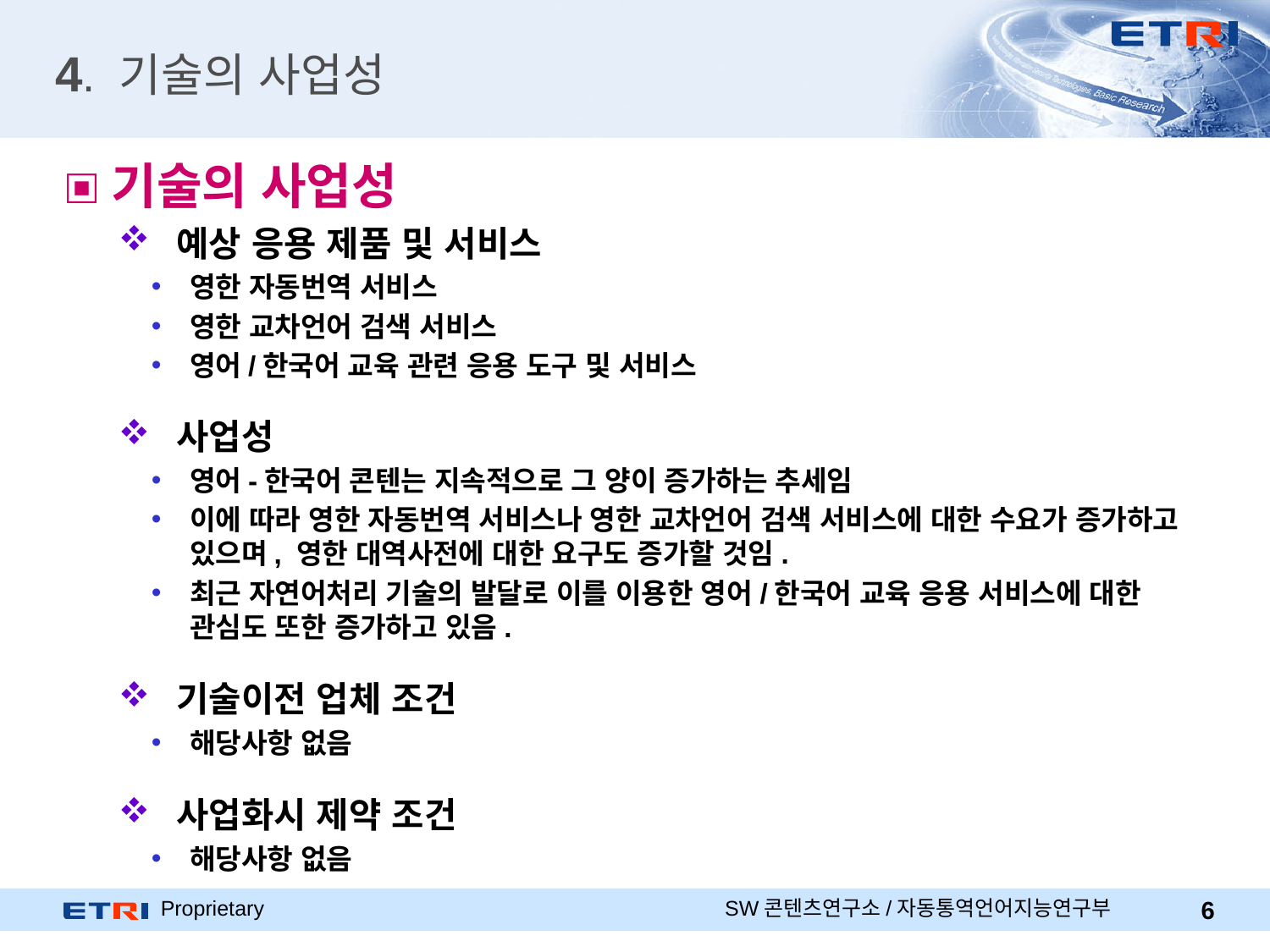

# 4. 기술의 사업성
기술의 사업성
 예상 응용 제품 및 서비스
영한 자동번역 서비스
영한 교차언어 검색 서비스
영어/한국어 교육 관련 응용 도구 및 서비스

 사업성
영어-한국어 콘텐는 지속적으로 그 양이 증가하는 추세임
이에 따라 영한 자동번역 서비스나 영한 교차언어 검색 서비스에 대한 수요가 증가하고 있으며, 영한 대역사전에 대한 요구도 증가할 것임.
최근 자연어처리 기술의 발달로 이를 이용한 영어/한국어 교육 응용 서비스에 대한 관심도 또한 증가하고 있음.

 기술이전 업체 조건
해당사항 없음

 사업화시 제약 조건
해당사항 없음
SW콘텐츠연구소/자동통역언어지능연구부

6